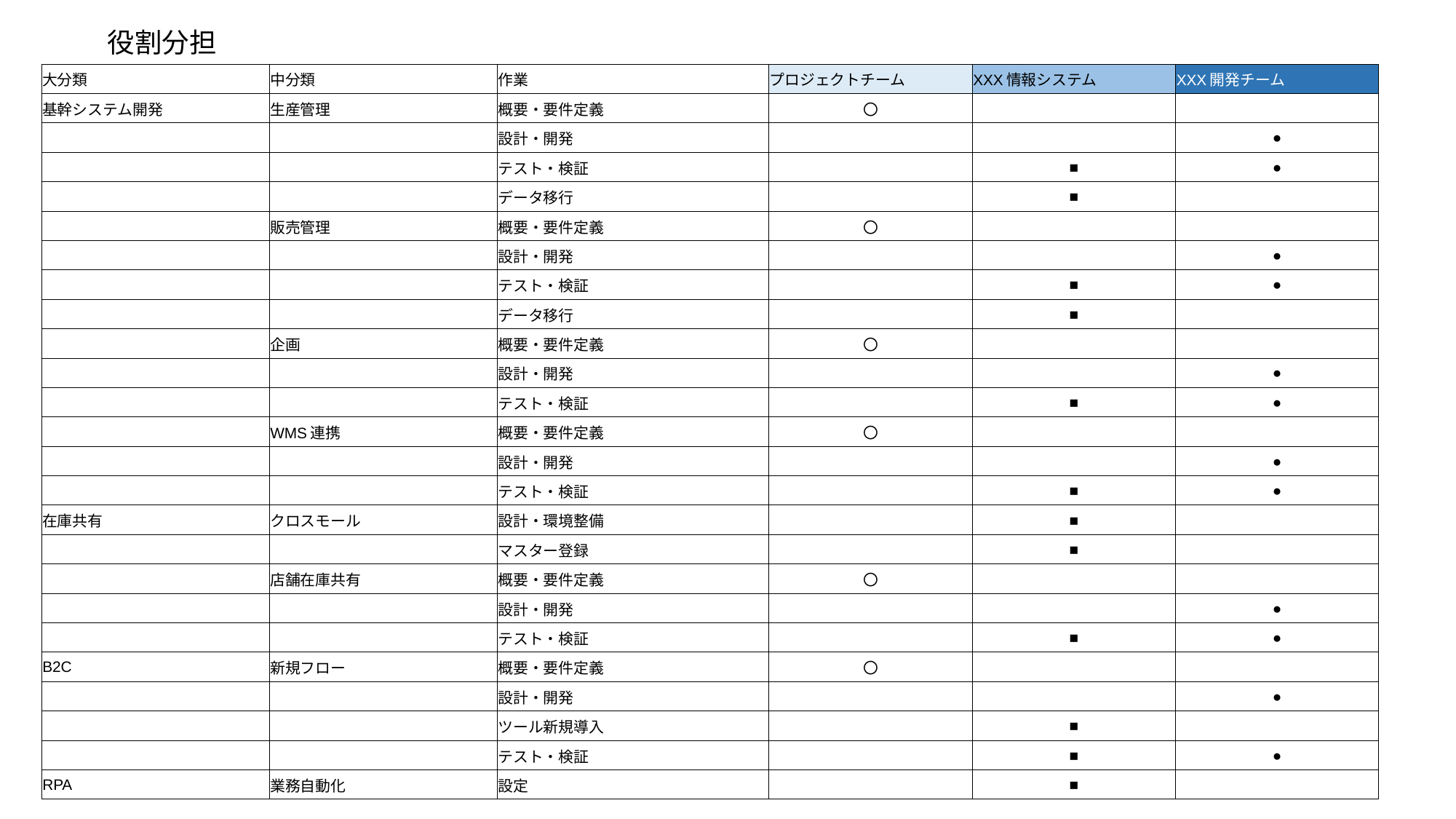

役割分担
| 大分類 | 中分類 | 作業 | プロジェクトチーム | XXX情報システム | XXX開発チーム |
| --- | --- | --- | --- | --- | --- |
| 基幹システム開発 | 生産管理 | 概要・要件定義 | 〇 |  |  |
|  |  | 設計・開発 |  |  | ● |
|  |  | テスト・検証 |  | ■ | ● |
|  |  | データ移行 |  | ■ |  |
|  | 販売管理 | 概要・要件定義 | 〇 |  |  |
|  |  | 設計・開発 |  |  | ● |
|  |  | テスト・検証 |  | ■ | ● |
|  |  | データ移行 |  | ■ |  |
|  | 企画 | 概要・要件定義 | 〇 |  |  |
|  |  | 設計・開発 |  |  | ● |
|  |  | テスト・検証 |  | ■ | ● |
|  | WMS連携 | 概要・要件定義 | 〇 |  |  |
|  |  | 設計・開発 |  |  | ● |
|  |  | テスト・検証 |  | ■ | ● |
| 在庫共有 | クロスモール | 設計・環境整備 |  | ■ |  |
|  |  | マスター登録 |  | ■ |  |
|  | 店舗在庫共有 | 概要・要件定義 | 〇 |  |  |
|  |  | 設計・開発 |  |  | ● |
|  |  | テスト・検証 |  | ■ | ● |
| B2C | 新規フロー | 概要・要件定義 | 〇 |  |  |
|  |  | 設計・開発 |  |  | ● |
|  |  | ツール新規導入 |  | ■ |  |
|  |  | テスト・検証 |  | ■ | ● |
| RPA | 業務自動化 | 設定 |  | ■ |  |